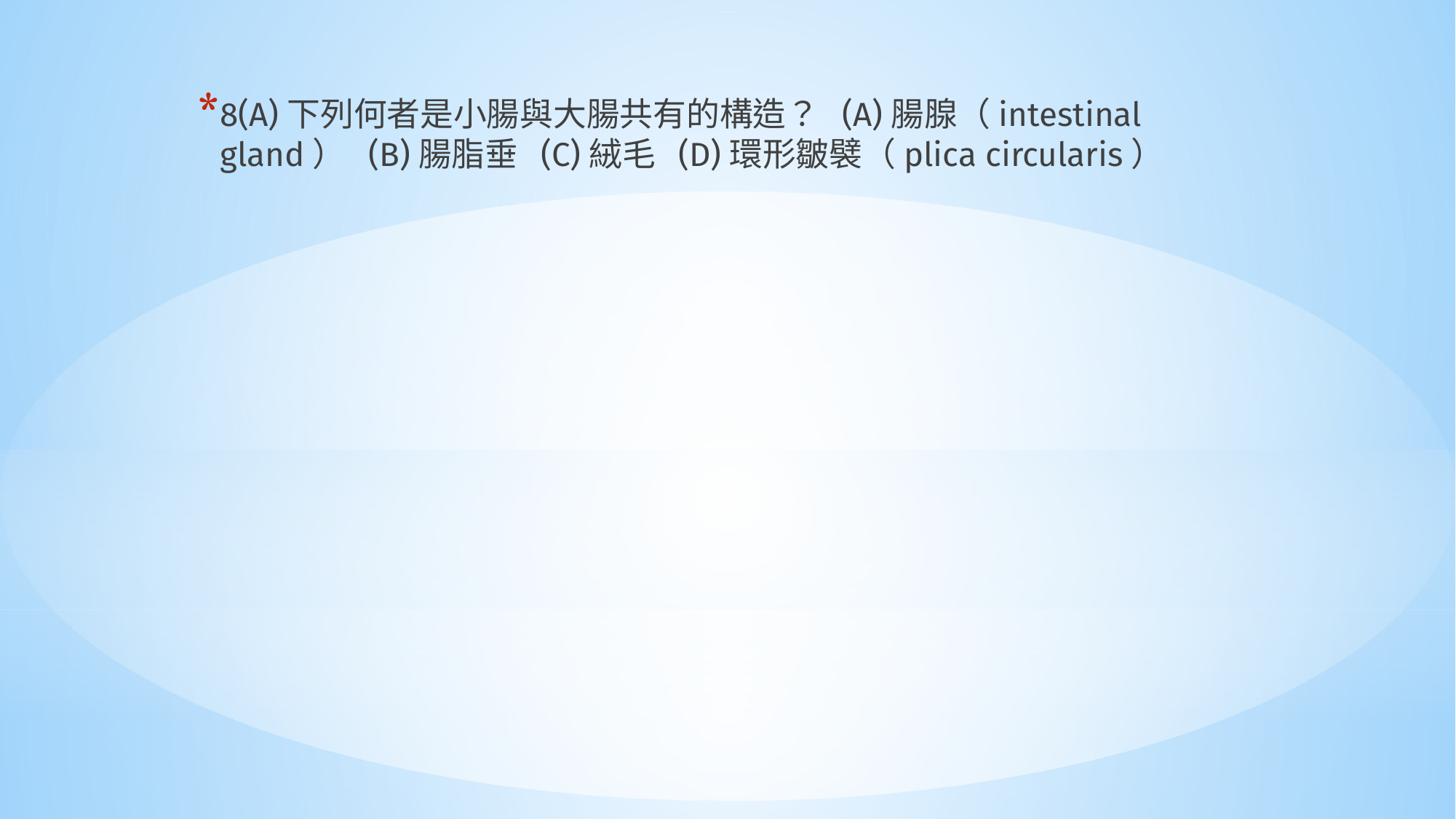

8(A)下列何者是小腸與大腸共有的構造？  (A)腸腺（intestinal gland）  (B)腸脂垂  (C)絨毛  (D)環形皺襞（plica circularis）
#